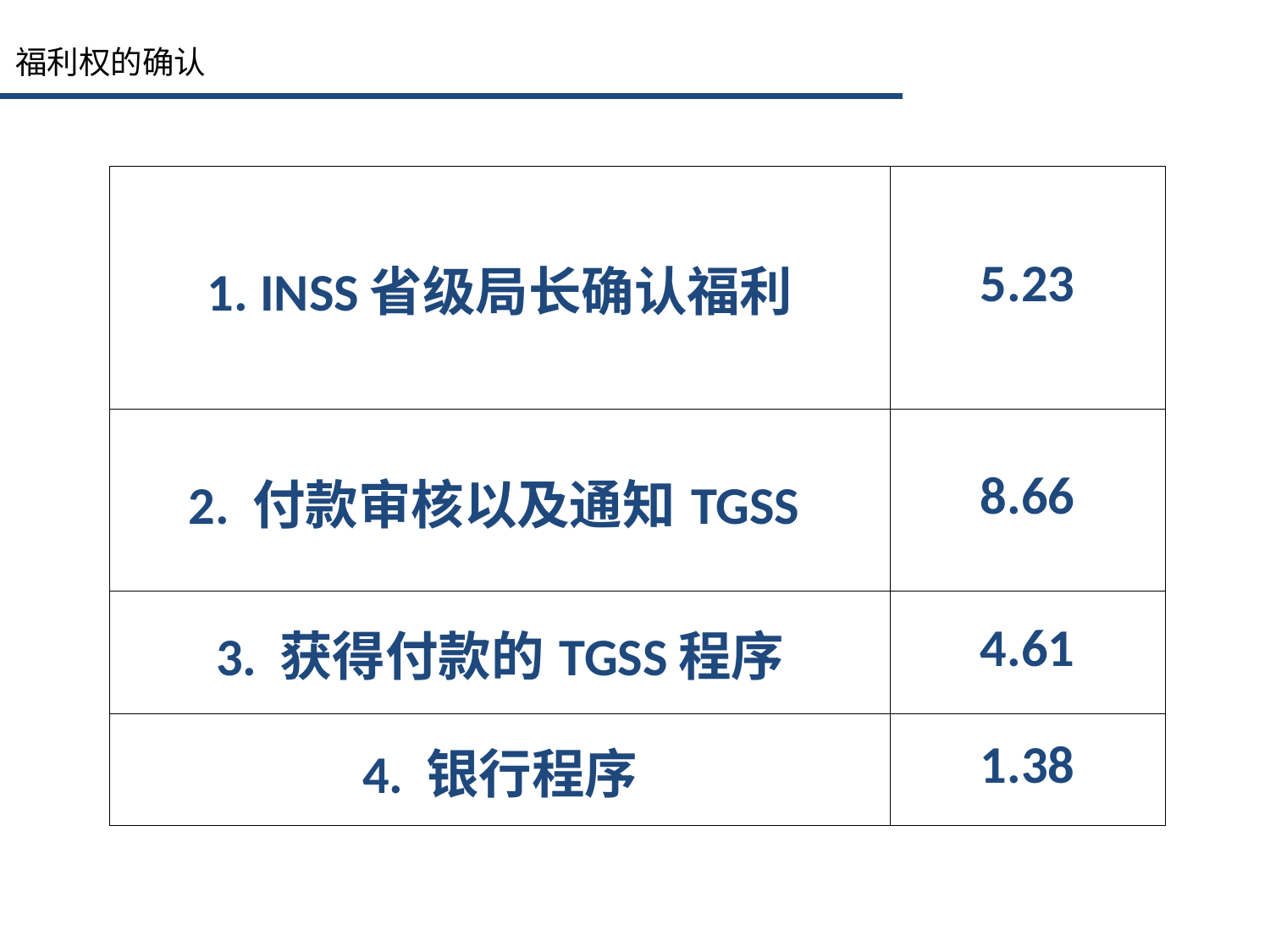

福利权的确认
| 1. INSS省级局长确认福利 | 5.23 |
| --- | --- |
| 2. 付款审核以及通知TGSS | 8.66 |
| 3. 获得付款的TGSS程序 | 4.61 |
| 4. 银行程序 | 1.38 |